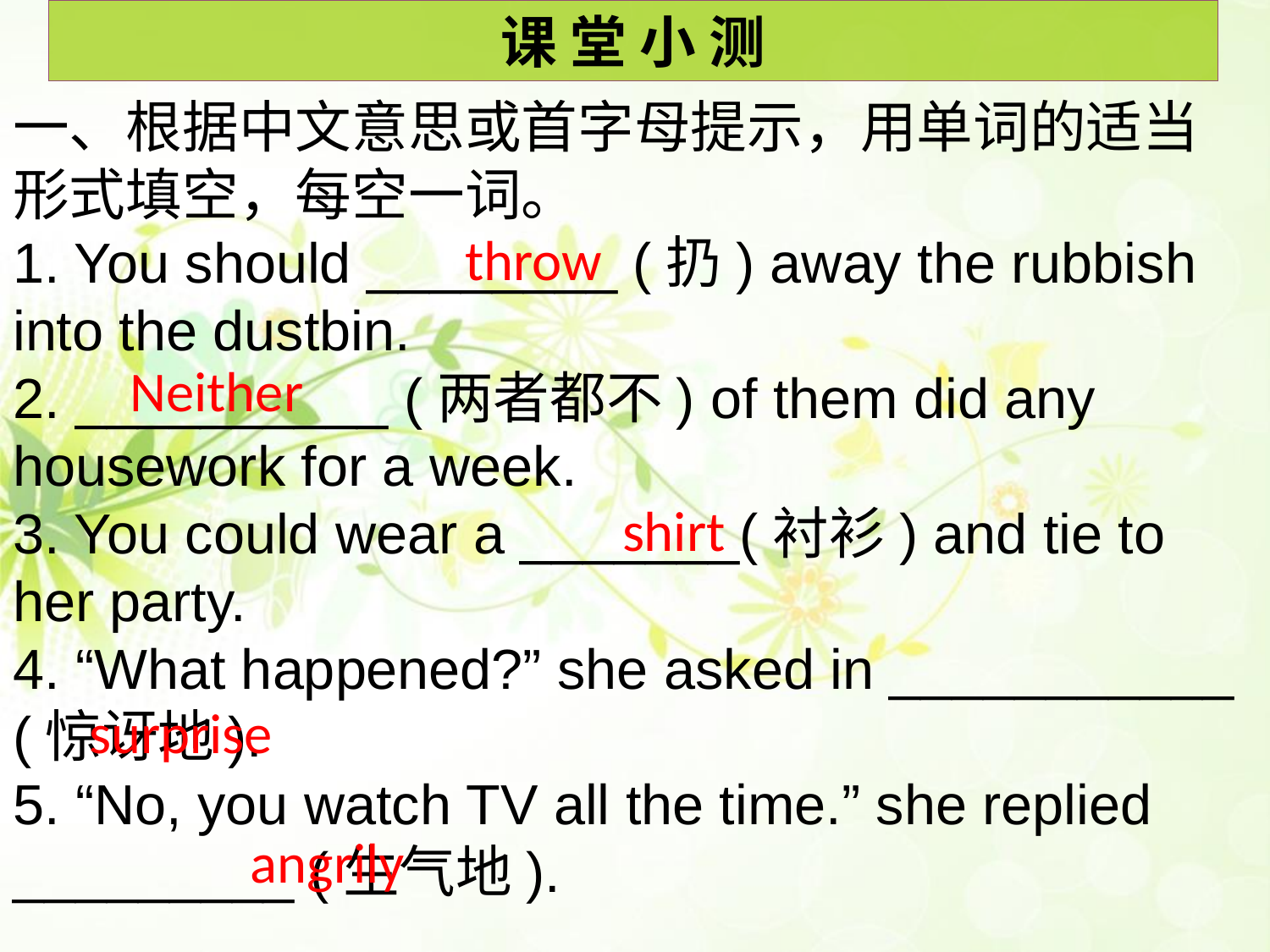

课 堂 小 测
一、根据中文意思或首字母提示，用单词的适当形式填空，每空一词。
1. You should ________ (扔) away the rubbish into the dustbin.
2. __________ (两者都不) of them did any housework for a week.
3. You could wear a _______(衬衫) and tie to her party.
4. “What happened?” she asked in ___________ (惊讶地).
5. “No, you watch TV all the time.” she replied _________ (生气地).
throw
Neither
shirt
surprise
angrily